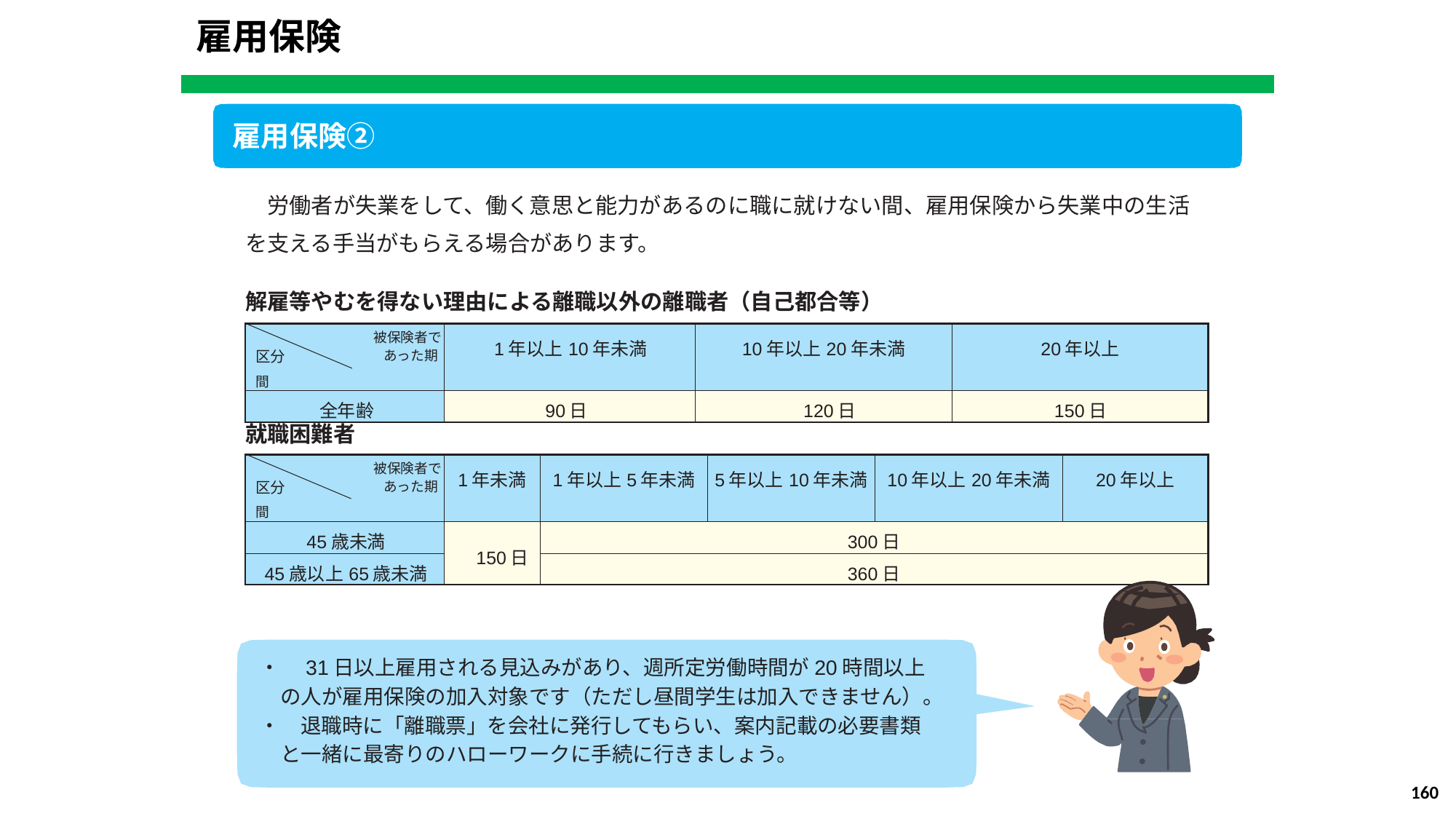

雇用保険

雇用保険②
　労働者が失業をして、働く意思と能力があるのに職に就けない間、雇用保険から失業中の生活を支える手当がもらえる場合があります。

解雇等やむを得ない理由による離職以外の離職者（自己都合等）

| 被保険者で 区分 あった期間 | 1年以上10年未満 | 10年以上20年未満 | 20年以上 |
| --- | --- | --- | --- |
| 全年齢 | 90日 | 120日 | 150日 |
就職困難者

| 被保険者で 区分 あった期間 | 1年未満 | 1年以上5年未満 | 5年以上10年未満 | 10年以上20年未満 | 20年以上 |
| --- | --- | --- | --- | --- | --- |
| 45歳未満 | 150日 | 300日 |  |  |  |
| 45歳以上65歳未満 |  | 360日 |  |  |  |

・　31日以上雇用される見込みがあり、週所定労働時間が20時間以上の人が雇用保険の加入対象です（ただし昼間学生は加入できません）。
・　退職時に「離職票」を会社に発行してもらい、案内記載の必要書類と一緒に最寄りのハローワークに手続に行きましょう。
160